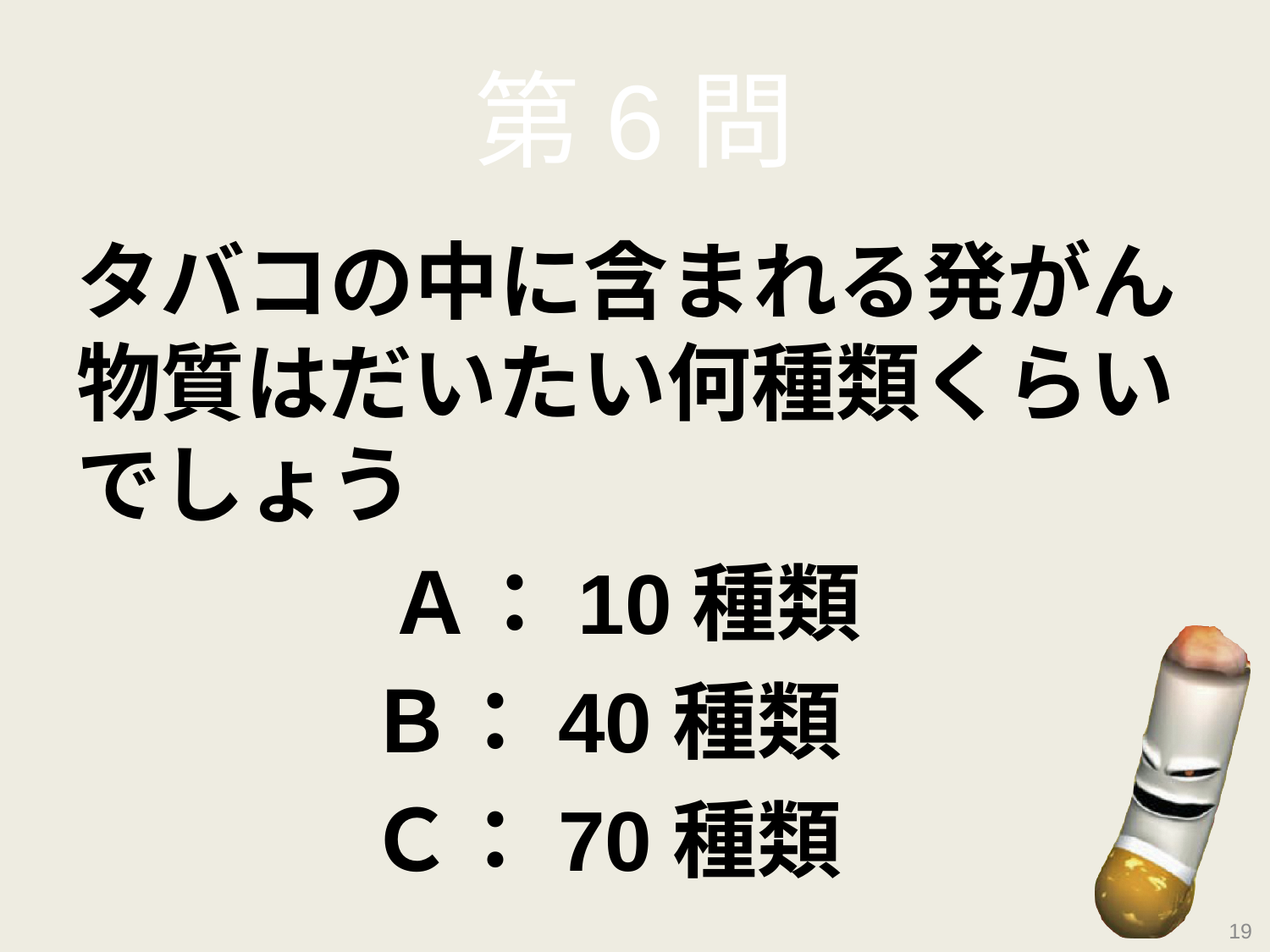

# 第6問
タバコの中に含まれる発がん物質はだいたい何種類くらいでしょう
		  Ａ：10種類
　　	  Ｂ：40種類
　　	  Ｃ：70種類
19